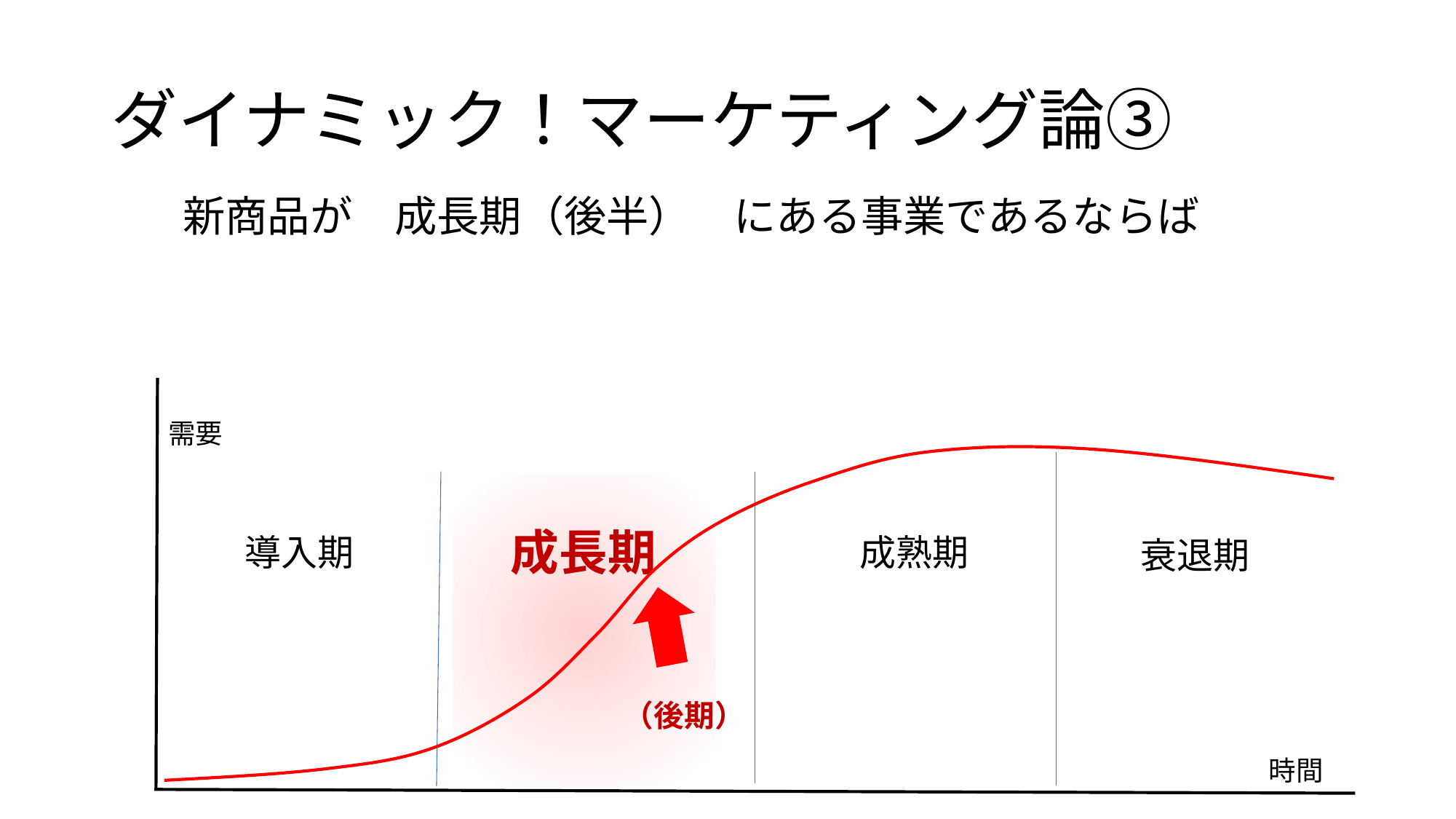

# ダイナミック！マーケティング論③
新商品が　成長期（後半）　にある事業であるならば
需要

成長期
導入期
成熟期
衰退期

（後期）
時間